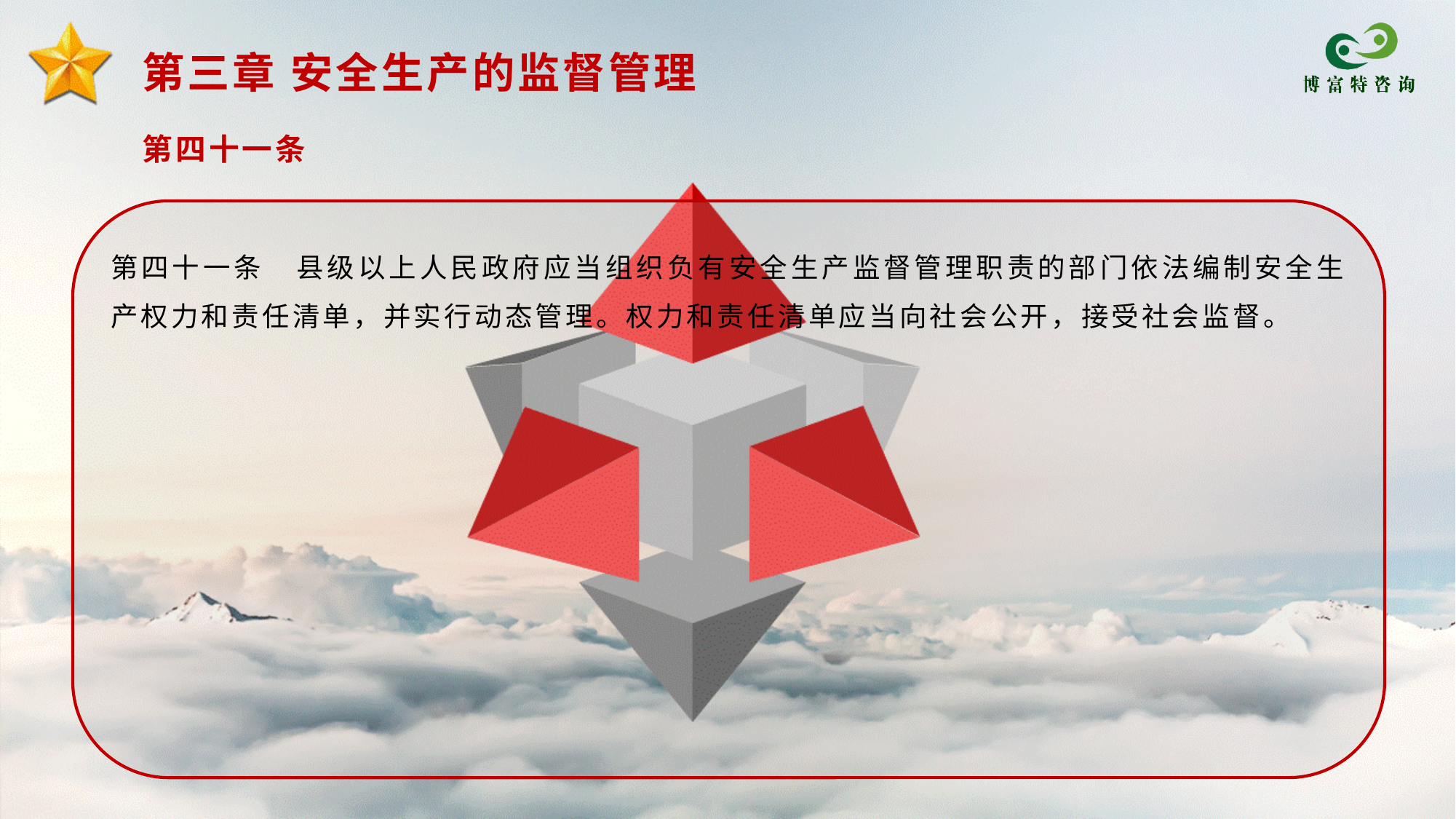

第三章 安全生产的监督管理
第四十一条
第四十一条　县级以上人民政府应当组织负有安全生产监督管理职责的部门依法编制安全生产权力和责任清单，并实行动态管理。权力和责任清单应当向社会公开，接受社会监督。